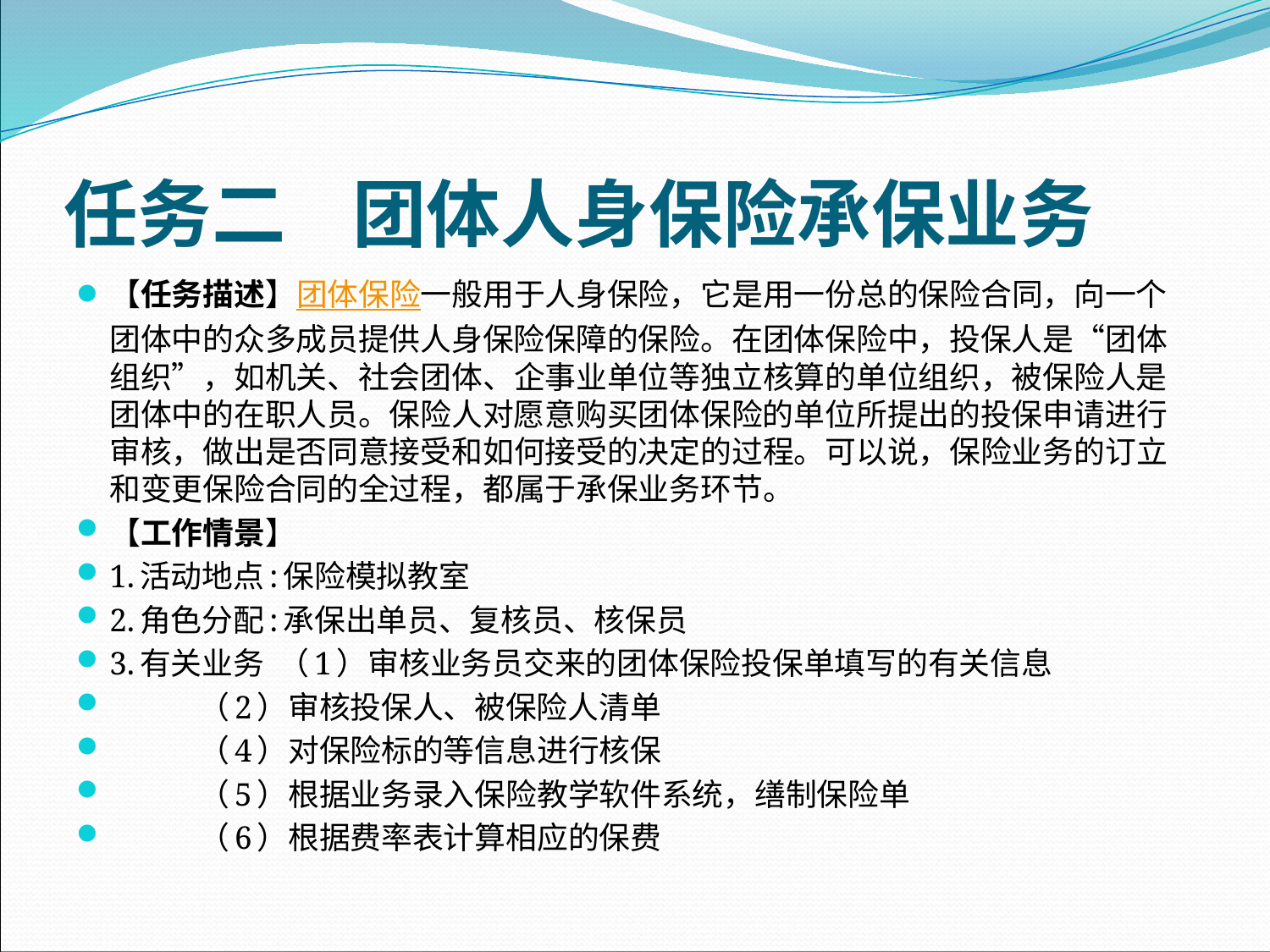

# 任务二    团体人身保险承保业务
【任务描述】团体保险一般用于人身保险，它是用一份总的保险合同，向一个团体中的众多成员提供人身保险保障的保险。在团体保险中，投保人是“团体组织”，如机关、社会团体、企事业单位等独立核算的单位组织，被保险人是团体中的在职人员。保险人对愿意购买团体保险的单位所提出的投保申请进行审核，做出是否同意接受和如何接受的决定的过程。可以说，保险业务的订立和变更保险合同的全过程，都属于承保业务环节。
【工作情景】
1.活动地点:保险模拟教室
2.角色分配:承保出单员、复核员、核保员
3.有关业务  （1）审核业务员交来的团体保险投保单填写的有关信息
            （2）审核投保人、被保险人清单
            （4）对保险标的等信息进行核保
            （5）根据业务录入保险教学软件系统，缮制保险单
            （6）根据费率表计算相应的保费